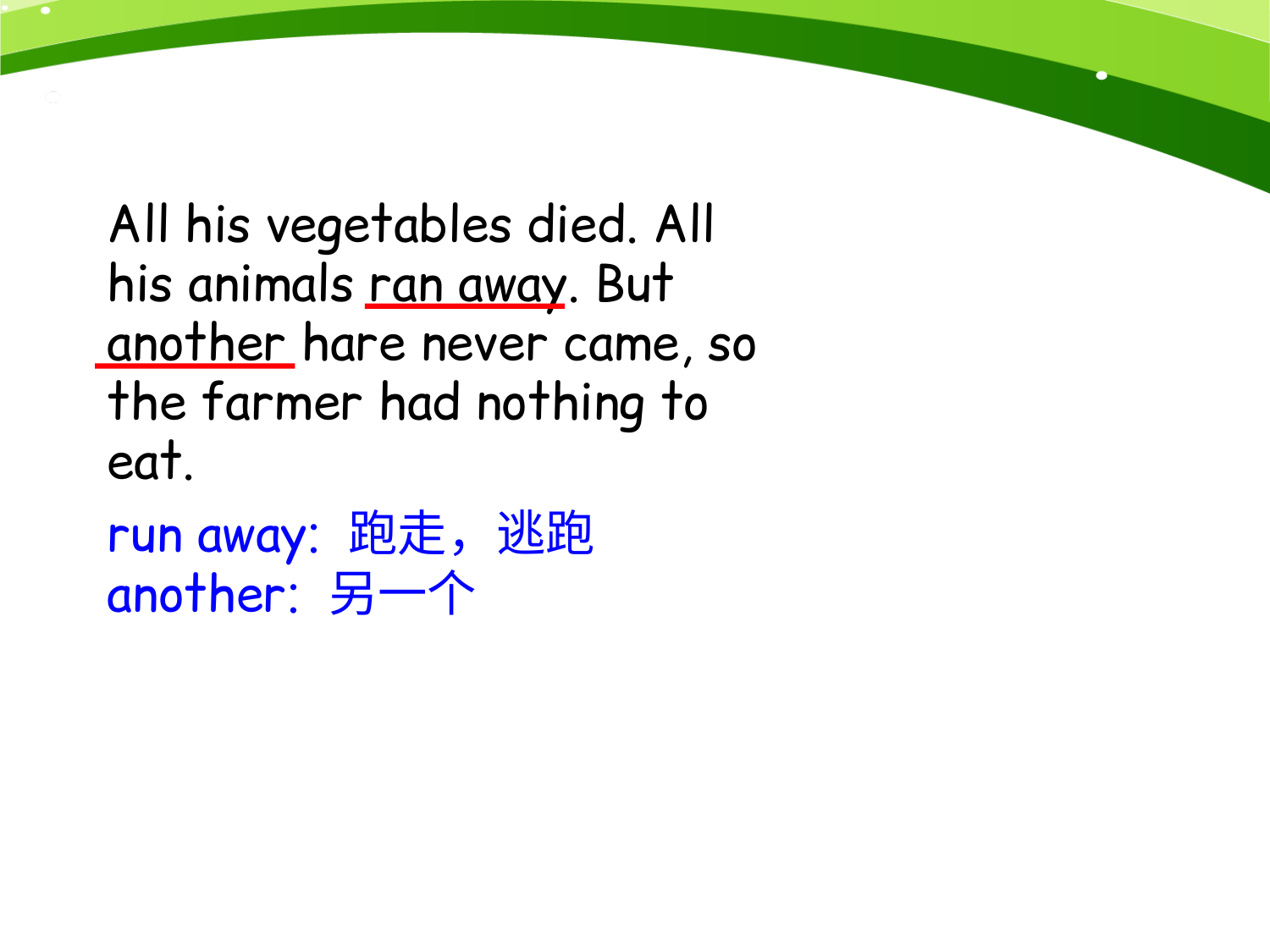

All his vegetables died. All his animals ran away. But another hare never came, so the farmer had nothing to eat.

run away: 跑走，逃跑
another: 另一个